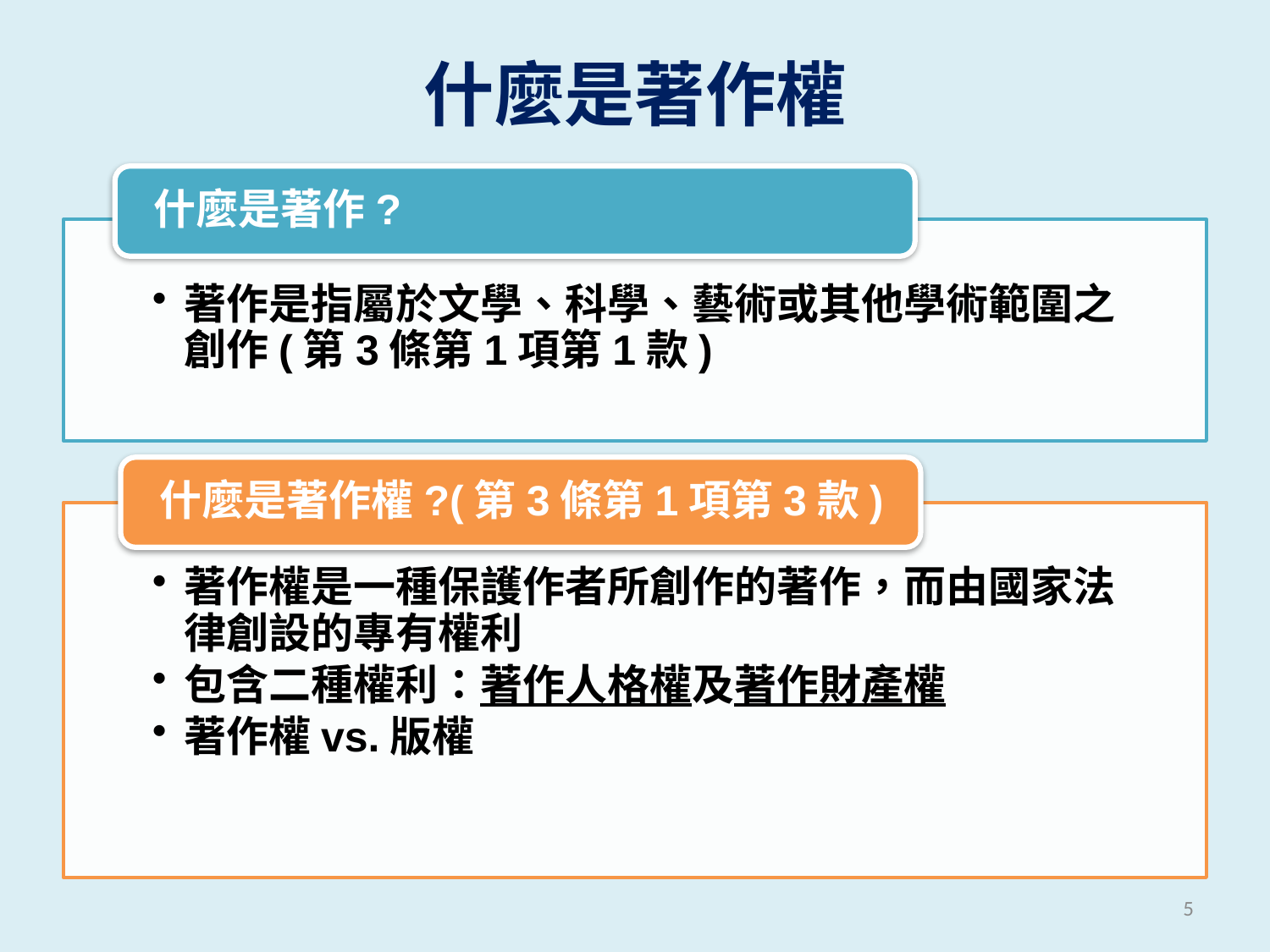

# 什麼是著作權
著作是指屬於文學、科學、藝術或其他學術範圍之創作(第3條第1項第1款)
什麼是著作?
著作權是一種保護作者所創作的著作，而由國家法律創設的專有權利
包含二種權利：著作人格權及著作財產權
著作權vs.版權
什麼是著作權?(第3條第1項第3款)
5